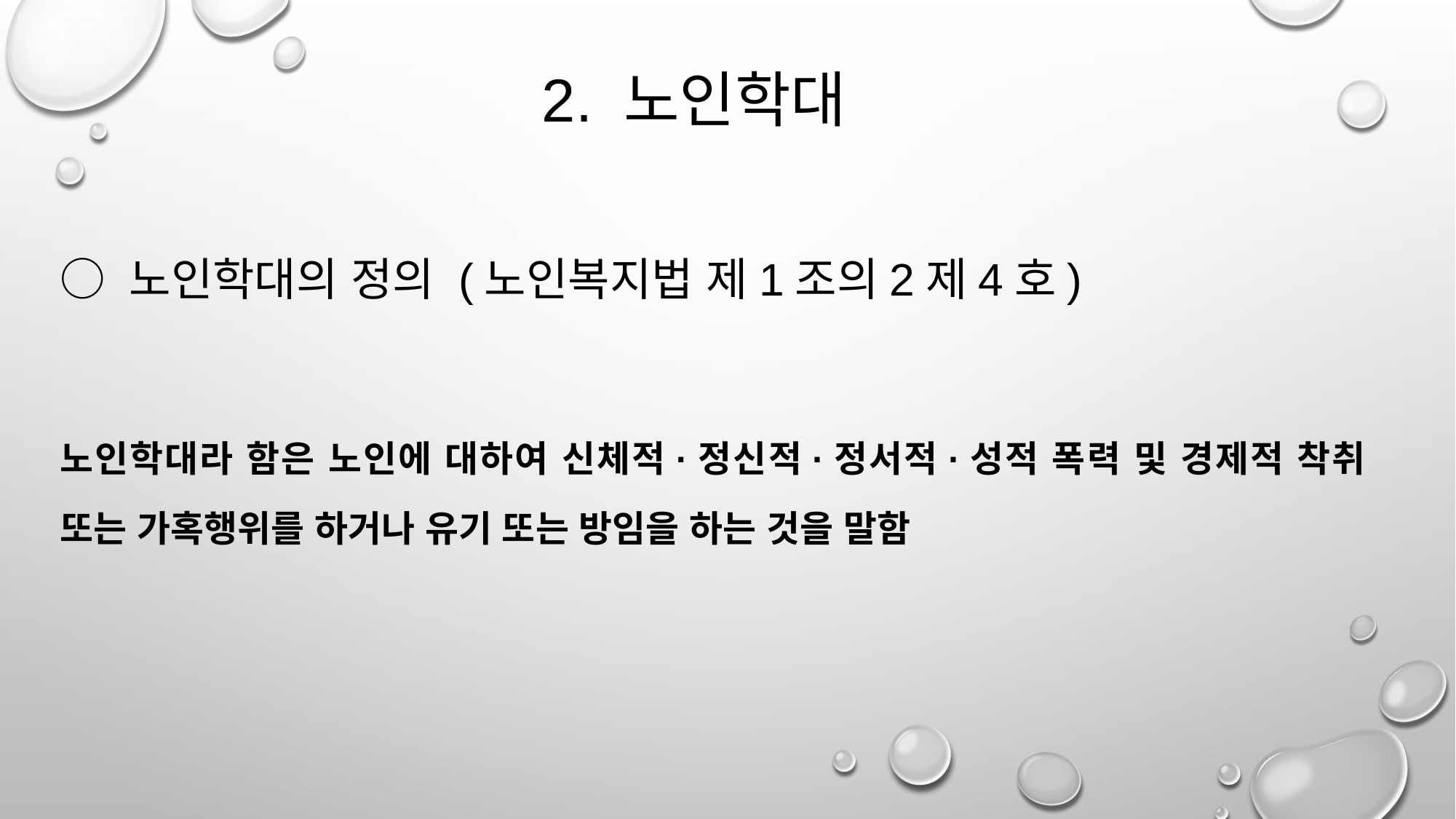

2. 노인학대
○ 노인학대의 정의 (노인복지법 제1조의2제4호)

노인학대라 함은 노인에 대하여 신체적·정신적·정서적·성적 폭력 및 경제적 착취 또는 가혹행위를 하거나 유기 또는 방임을 하는 것을 말함